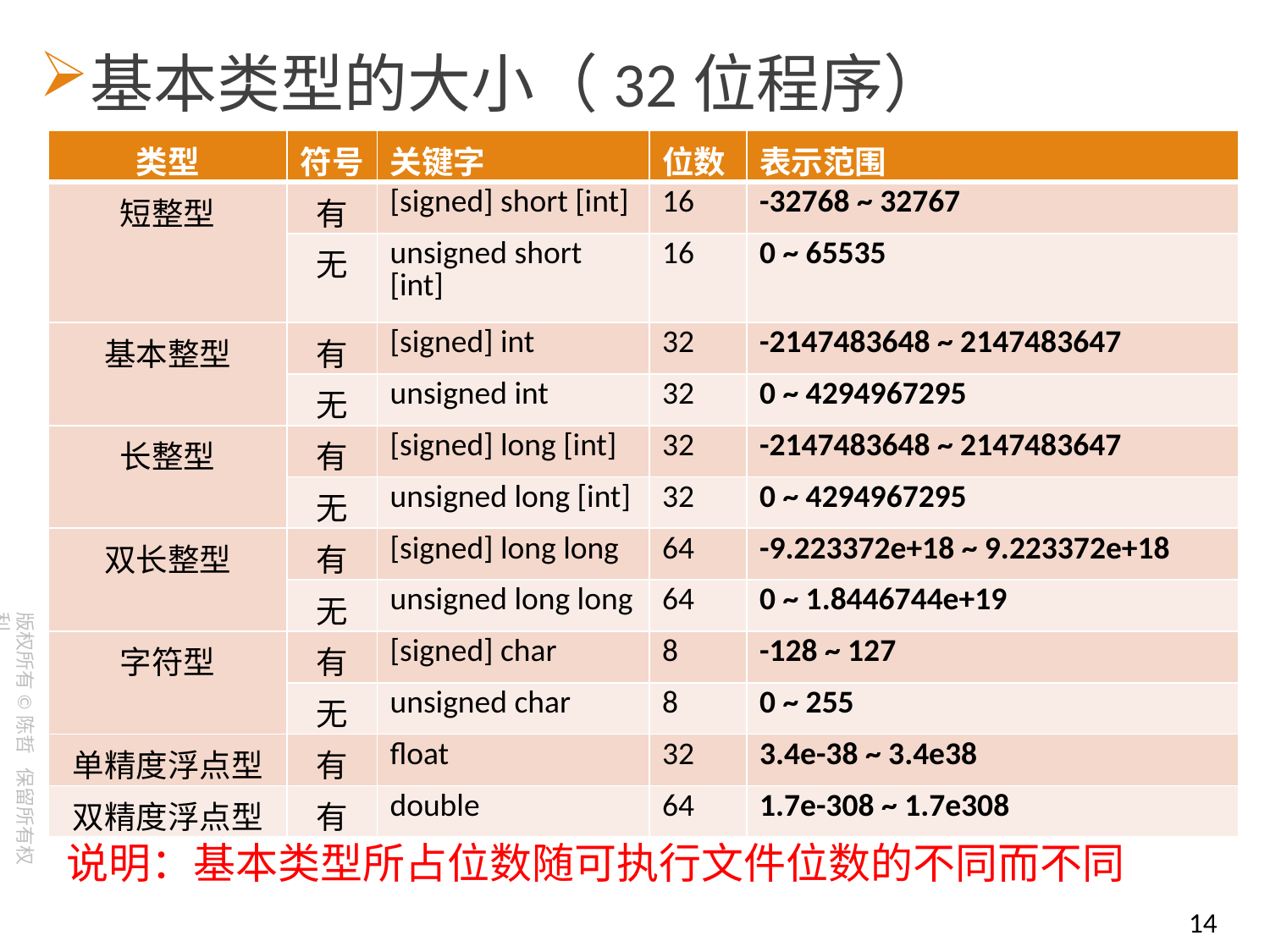

基本类型的大小（32位程序）
| 类型 | 符号 | 关键字 | 位数 | 表示范围 |
| --- | --- | --- | --- | --- |
| 短整型 | 有 | [signed] short [int] | 16 | -32768 ~ 32767 |
|  | 无 | unsigned short [int] | 16 | 0 ~ 65535 |
| 基本整型 | 有 | [signed] int | 32 | -2147483648 ~ 2147483647 |
|  | 无 | unsigned int | 32 | 0 ~ 4294967295 |
| 长整型 | 有 | [signed] long [int] | 32 | -2147483648 ~ 2147483647 |
|  | 无 | unsigned long [int] | 32 | 0 ~ 4294967295 |
| 双长整型 | 有 | [signed] long long | 64 | -9.223372e+18 ~ 9.223372e+18 |
|  | 无 | unsigned long long | 64 | 0 ~ 1.8446744e+19 |
| 字符型 | 有 | [signed] char | 8 | -128 ~ 127 |
|  | 无 | unsigned char | 8 | 0 ~ 255 |
| 单精度浮点型 | 有 | float | 32 | 3.4e-38 ~ 3.4e38 |
| 双精度浮点型 | 有 | double | 64 | 1.7e-308 ~ 1.7e308 |
说明：基本类型所占位数随可执行文件位数的不同而不同
14